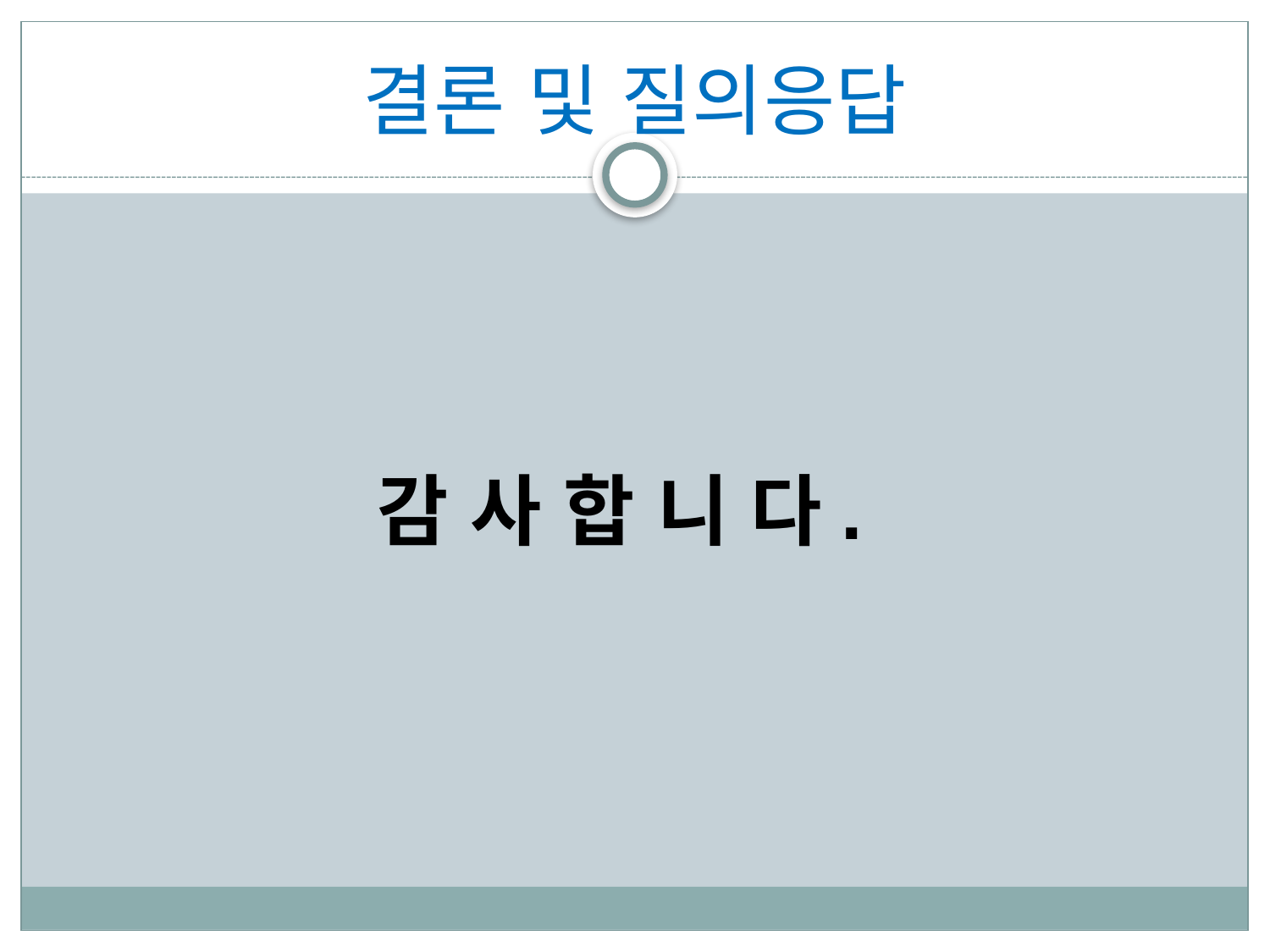

결론 및 질의응답
감 사 합 니 다.